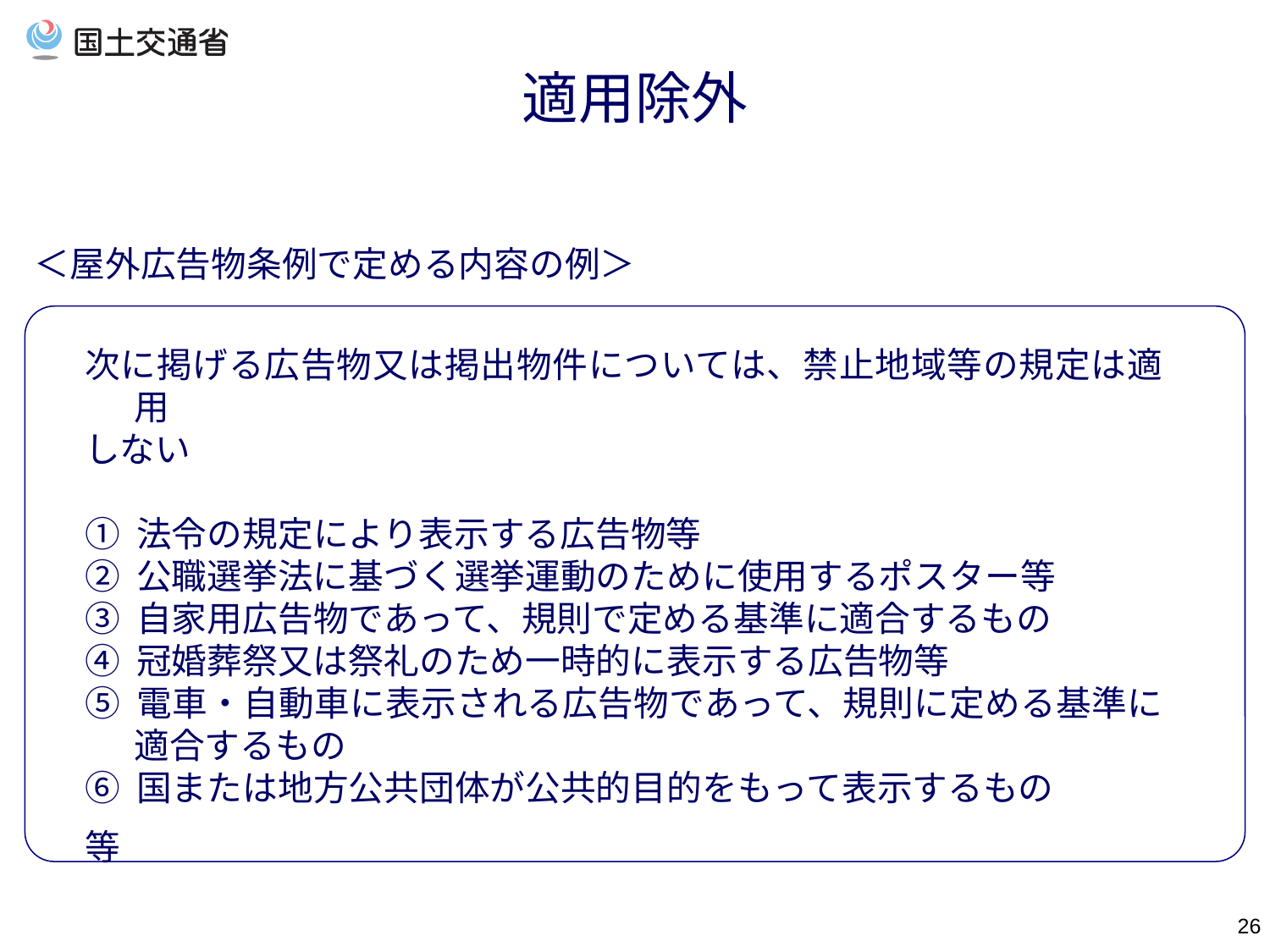

適用除外
＜屋外広告物条例で定める内容の例＞

次に掲げる広告物又は掲出物件については、禁止地域等の規定は適用
しない

① 法令の規定により表示する広告物等
② 公職選挙法に基づく選挙運動のために使用するポスター等
③ 自家用広告物であって、規則で定める基準に適合するもの
④ 冠婚葬祭又は祭礼のため一時的に表示する広告物等
⑤ 電車・自動車に表示される広告物であって、規則に定める基準に適合するもの
⑥ 国または地方公共団体が公共的目的をもって表示するもの

等
26